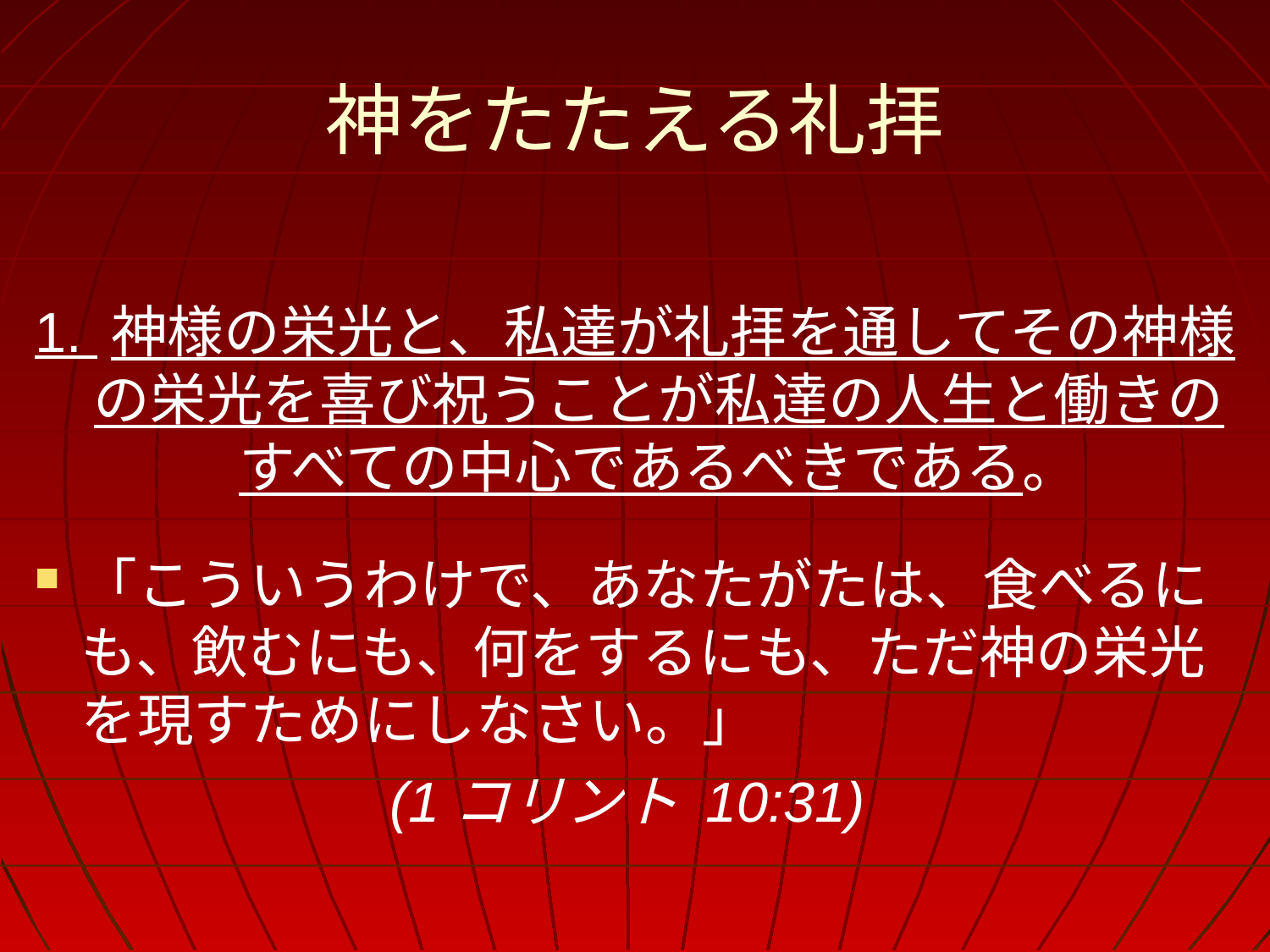

神をたたえる礼拝

1. 神様の栄光と、私達が礼拝を通してその神様の栄光を喜び祝うことが私達の人生と働きのすべての中心であるべきである。

「こういうわけで、あなたがたは、食べるにも、飲むにも、何をするにも、ただ神の栄光を現すためにしなさい。」
(1コリント 10:31)